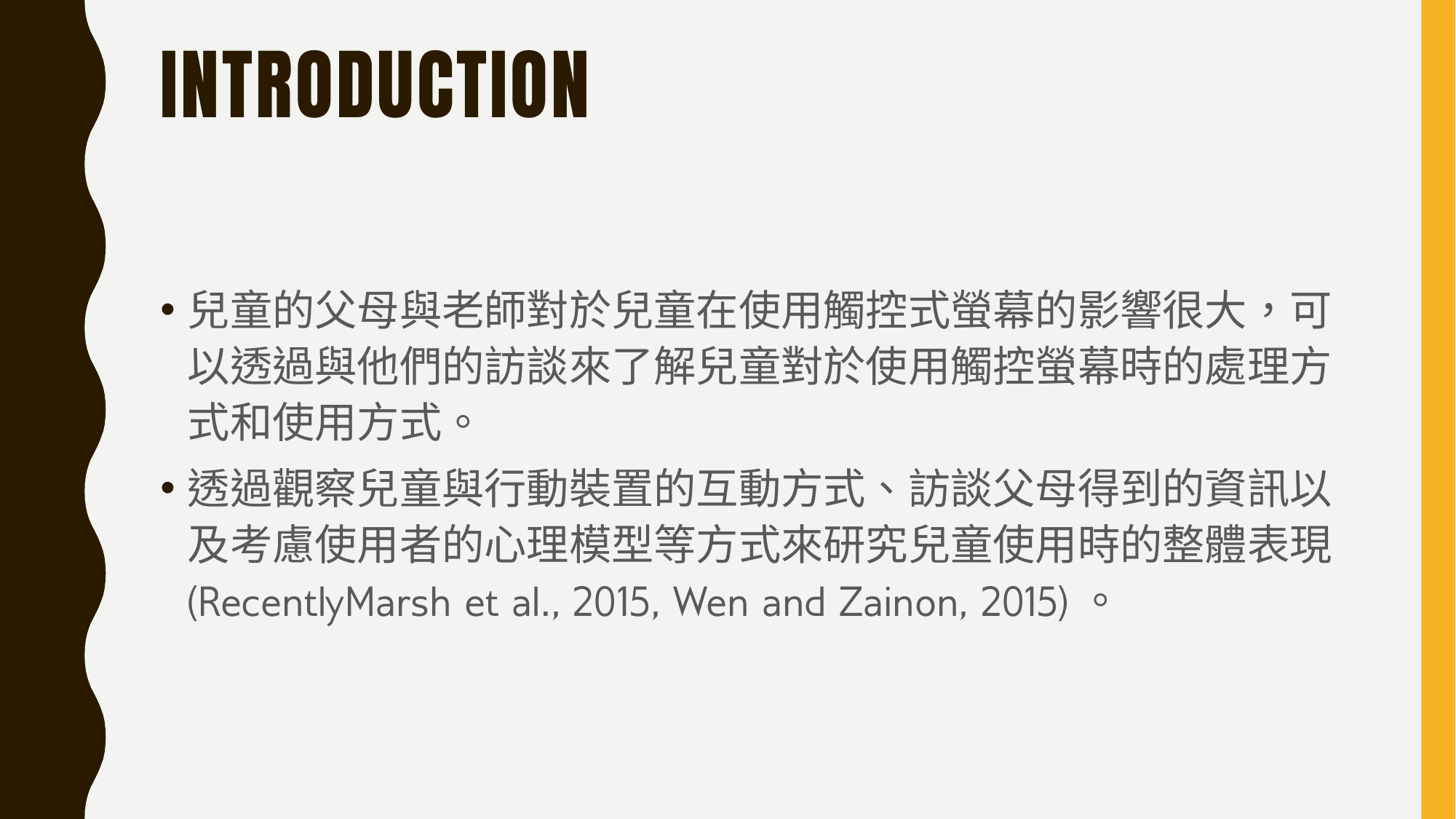

# Introduction
兒童的父母與老師對於兒童在使用觸控式螢幕的影響很大，可以透過與他們的訪談來了解兒童對於使用觸控螢幕時的處理方式和使用方式。
透過觀察兒童與行動裝置的互動方式、訪談父母得到的資訊以及考慮使用者的心理模型等方式來研究兒童使用時的整體表現(RecentlyMarsh et al., 2015, Wen and Zainon, 2015)。